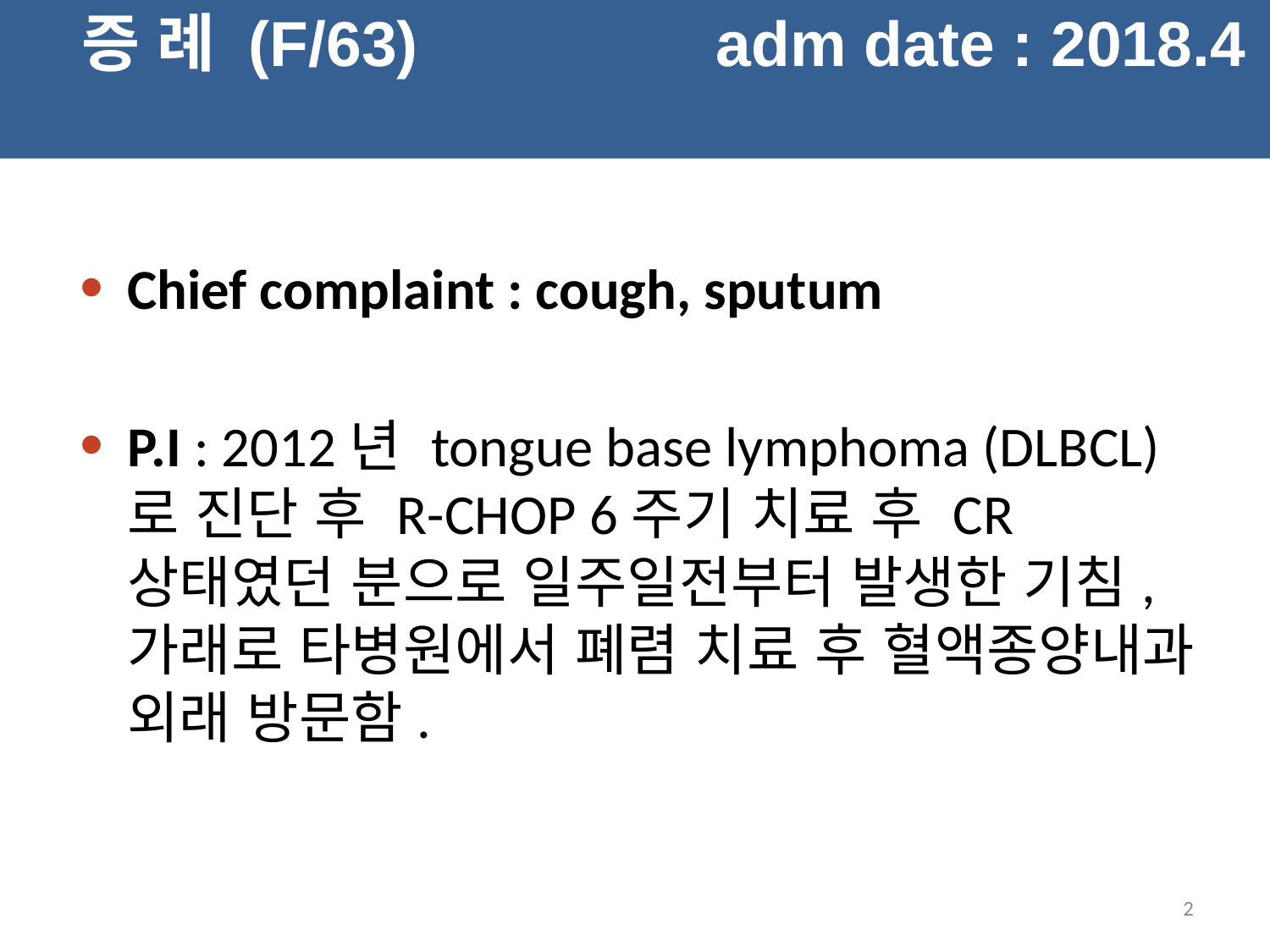

# 증 례 (F/63)                 adm date : 2018.4
Chief complaint : cough, sputum

P.I : 2012년 tongue base lymphoma (DLBCL)로 진단 후 R-CHOP 6주기 치료 후 CR 상태였던 분으로 일주일전부터 발생한 기침,가래로 타병원에서 폐렴 치료 후 혈액종양내과 외래 방문함.
2